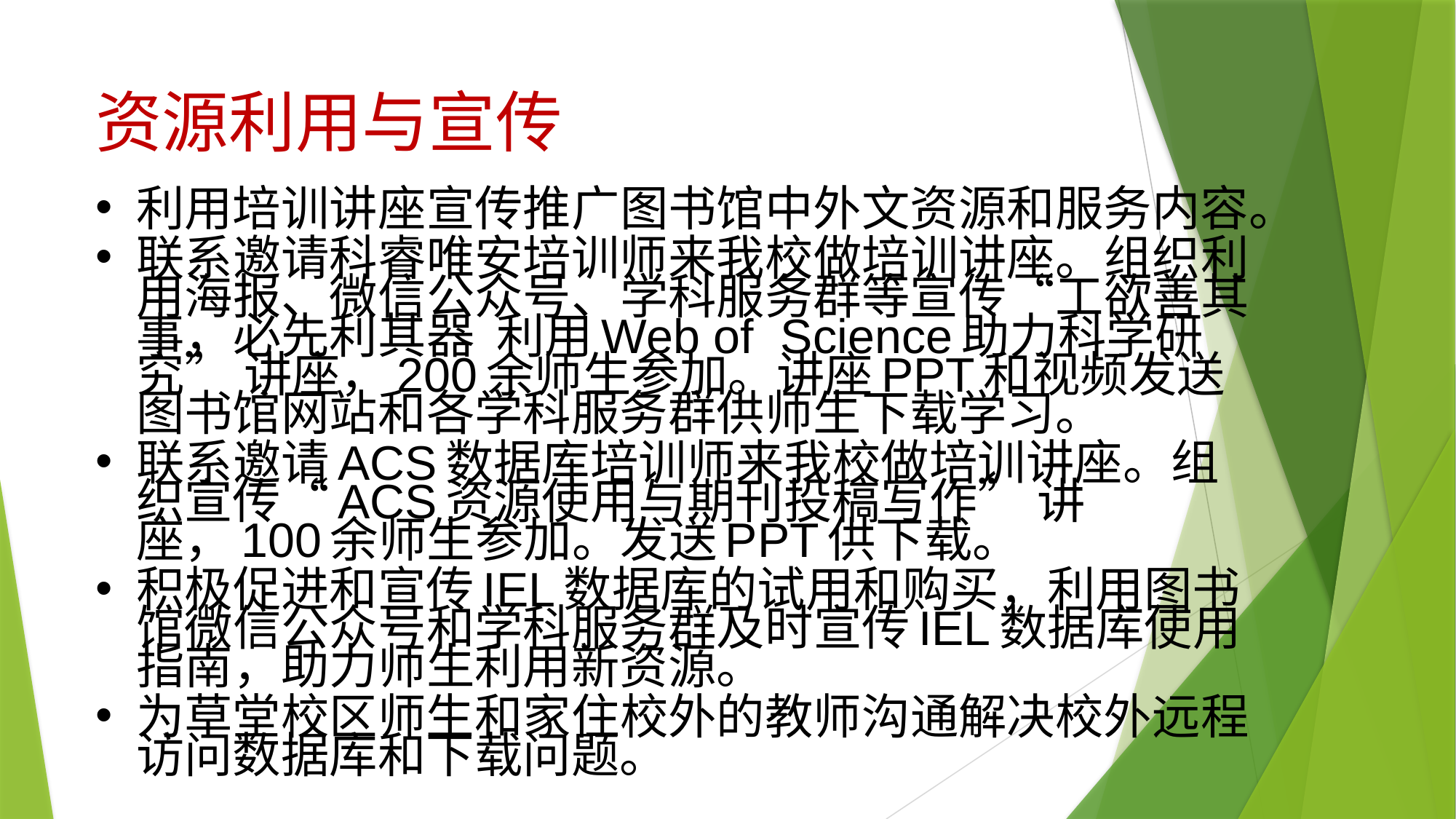

# 资源利用与宣传
利用培训讲座宣传推广图书馆中外文资源和服务内容。
联系邀请科睿唯安培训师来我校做培训讲座。组织利用海报、微信公众号、学科服务群等宣传“工欲善其事，必先利其器  利用Web of  Science助力科学研究” 讲座，200余师生参加。讲座PPT和视频发送图书馆网站和各学科服务群供师生下载学习。
联系邀请ACS数据库培训师来我校做培训讲座。组织宣传“ACS资源使用与期刊投稿写作” 讲座，100余师生参加。发送PPT供下载。
积极促进和宣传IEL数据库的试用和购买，利用图书馆微信公众号和学科服务群及时宣传IEL数据库使用指南，助力师生利用新资源。
为草堂校区师生和家住校外的教师沟通解决校外远程访问数据库和下载问题。